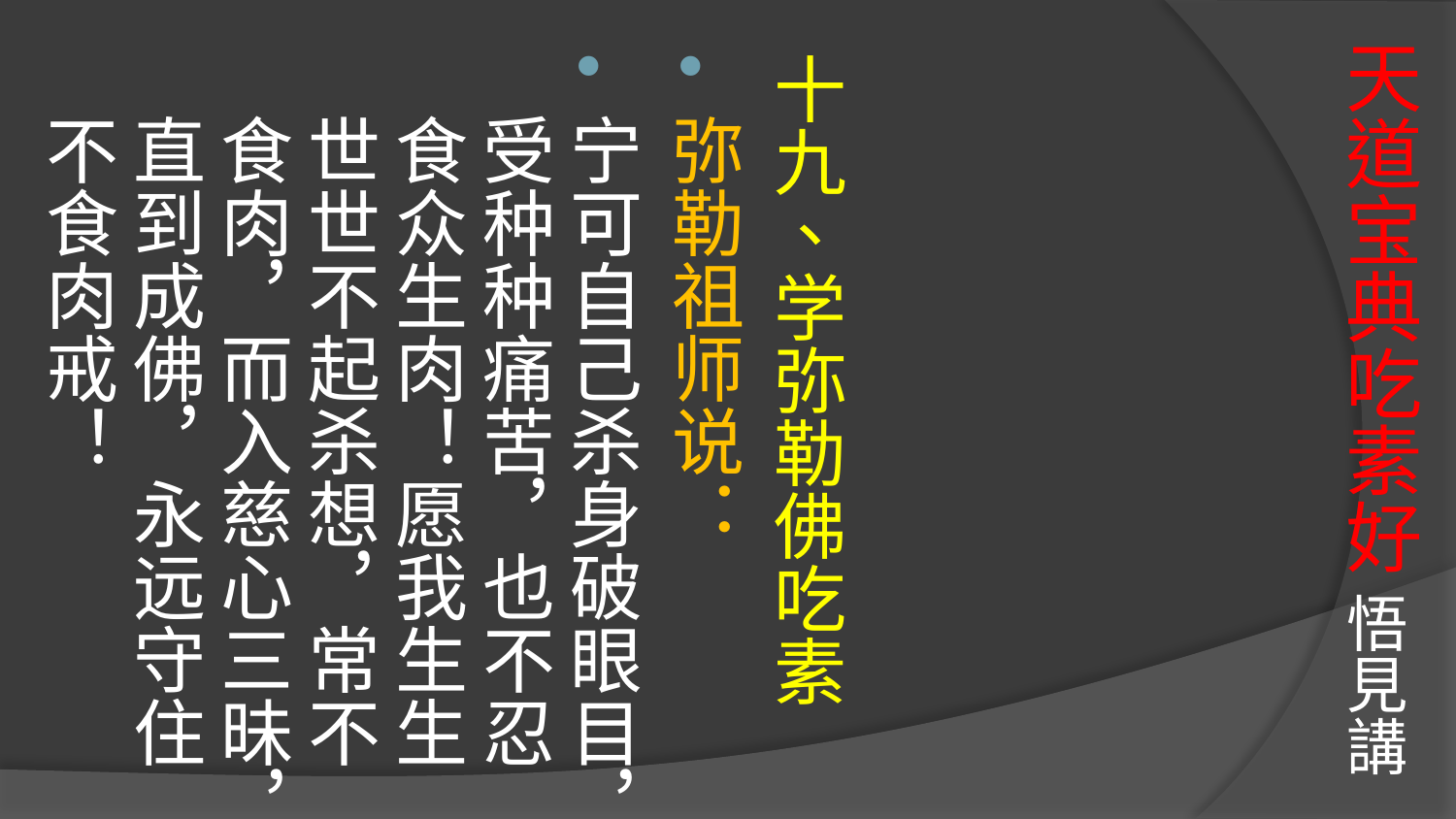

# 天道宝典吃素好 悟見講
十九、学弥勒佛吃素
弥勒祖师说：
宁可自己杀身破眼目，受种种痛苦，也不忍食众生肉！愿我生生世世不起杀想，常不食肉，而入慈心三昧，直到成佛，永远守住不食肉戒！